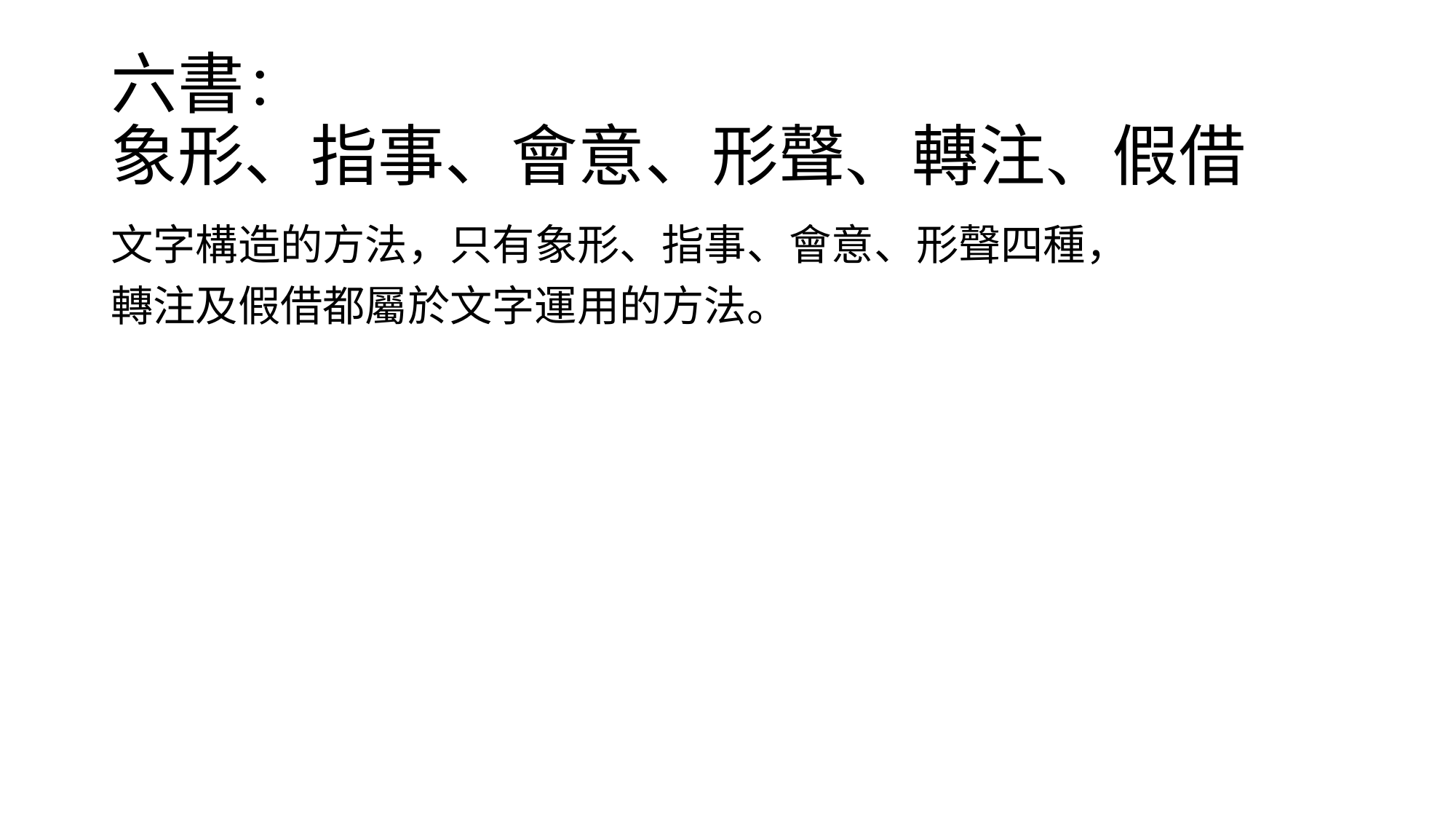

# 六書： 象形、指事、會意、形聲、轉注、假借
文字構造的方法，只有象形、指事、會意、形聲四種，
轉注及假借都屬於文字運用的方法。